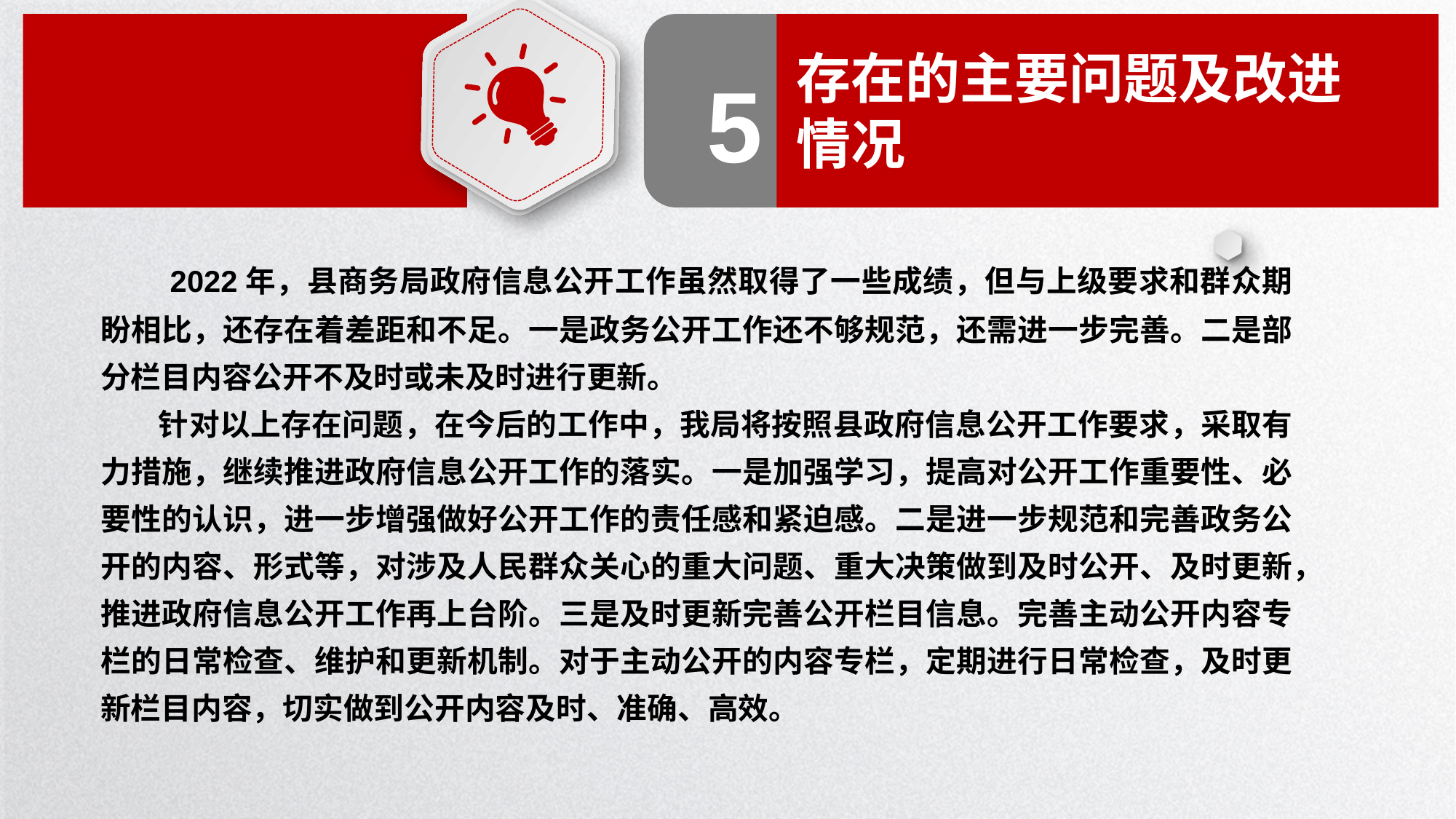

存在的主要问题及改进情况

5

       2022年，县商务局政府信息公开工作虽然取得了一些成绩，但与上级要求和群众期盼相比，还存在着差距和不足。一是政务公开工作还不够规范，还需进一步完善。二是部分栏目内容公开不及时或未及时进行更新。
       针对以上存在问题，在今后的工作中，我局将按照县政府信息公开工作要求，采取有力措施，继续推进政府信息公开工作的落实。一是加强学习，提高对公开工作重要性、必要性的认识，进一步增强做好公开工作的责任感和紧迫感。二是进一步规范和完善政务公开的内容、形式等，对涉及人民群众关心的重大问题、重大决策做到及时公开、及时更新，推进政府信息公开工作再上台阶。三是及时更新完善公开栏目信息。完善主动公开内容专栏的日常检查、维护和更新机制。对于主动公开的内容专栏，定期进行日常检查，及时更新栏目内容，切实做到公开内容及时、准确、高效。

延时符